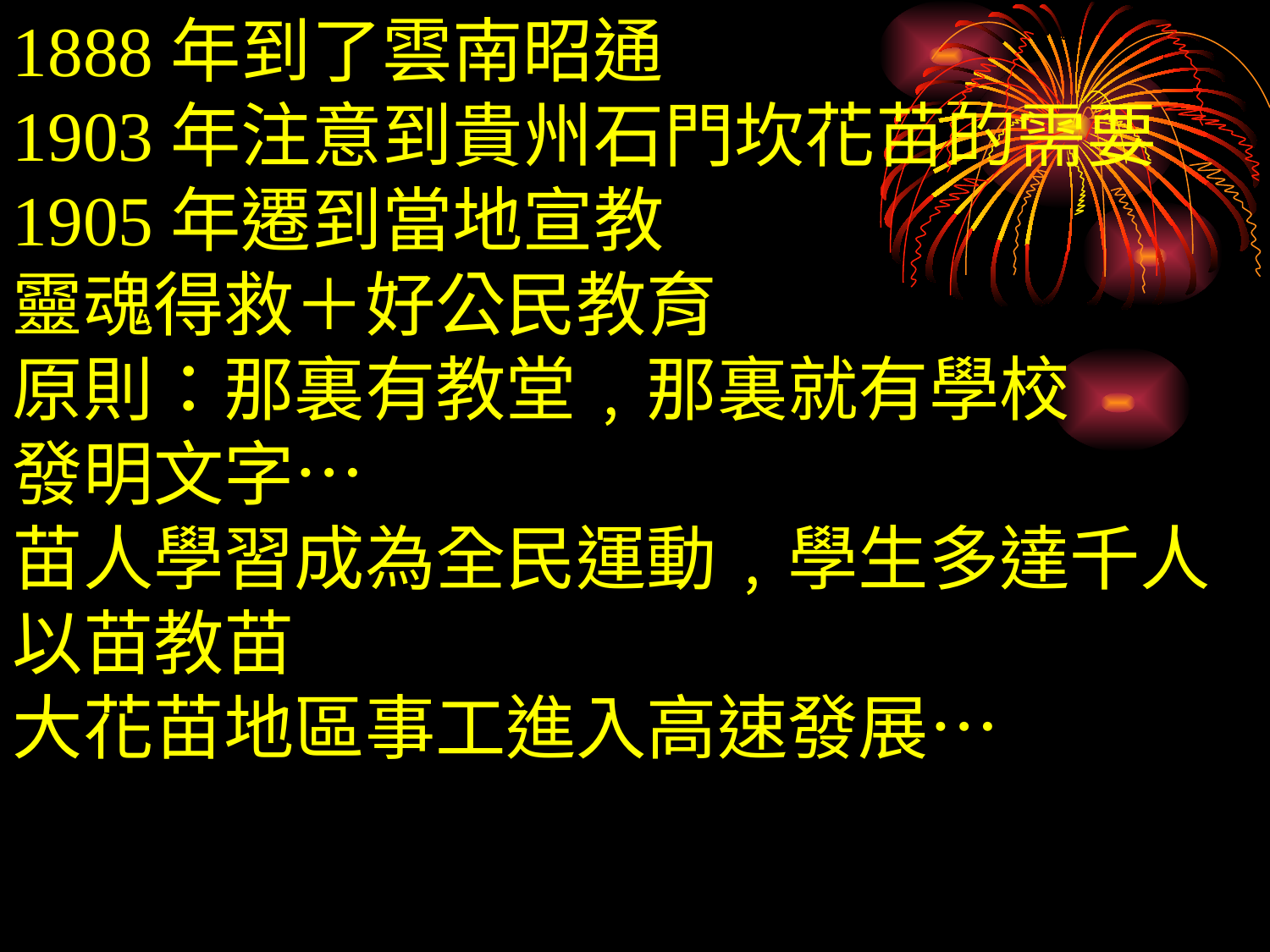

1888年到了雲南昭通
1903年注意到貴州石門坎花苗的需要
1905年遷到當地宣教
靈魂得救＋好公民教育
原則：那裏有教堂﹐那裏就有學校
發明文字…
苗人學習成為全民運動﹐學生多達千人
以苗教苗
大花苗地區事工進入高速發展…